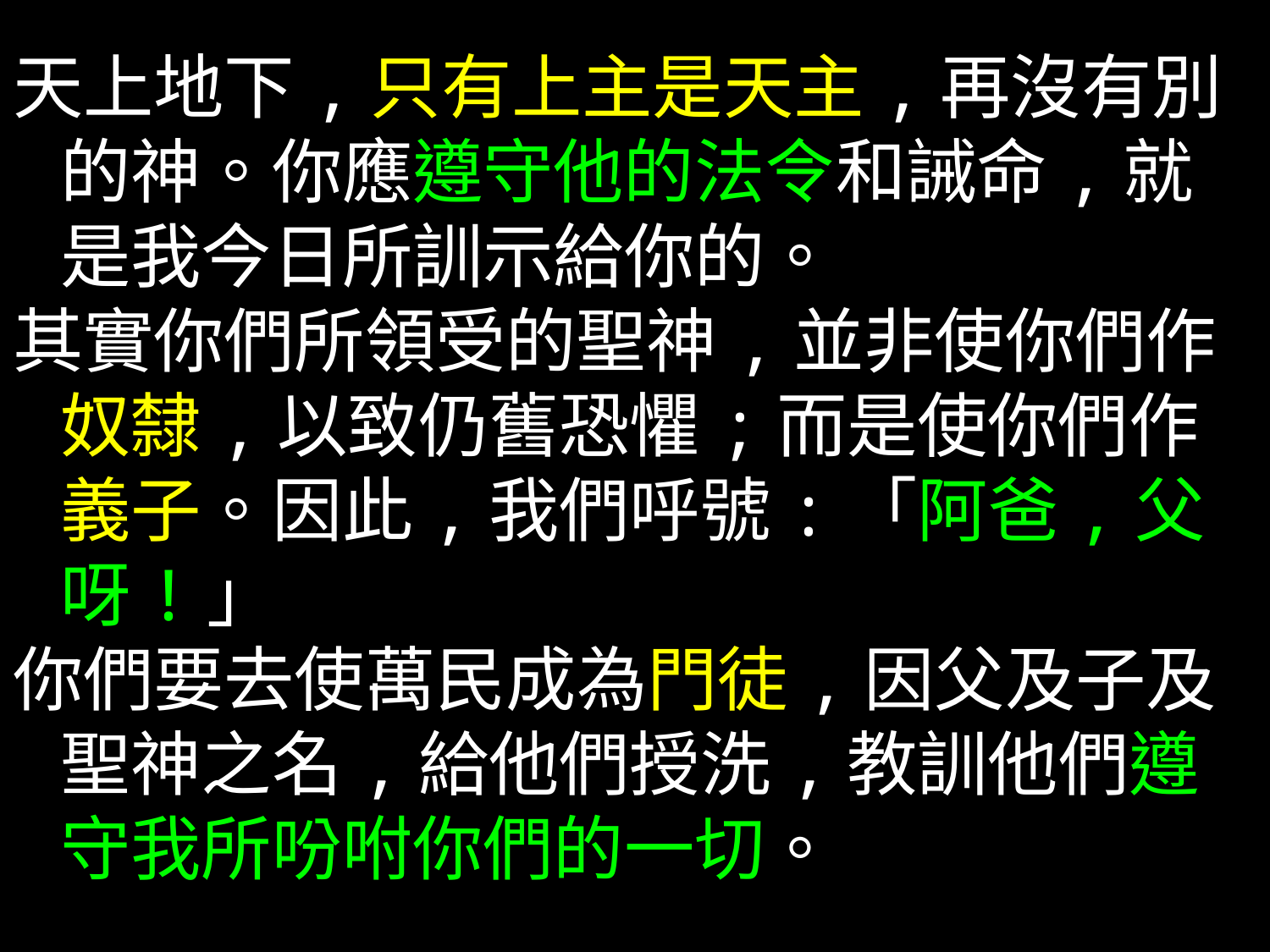

天上地下,只有上主是天主,再沒有別的神。你應遵守他的法令和誡命,就是我今日所訓示給你的。
其實你們所領受的聖神,並非使你們作奴隸,以致仍舊恐懼;而是使你們作義子。因此,我們呼號:「阿爸,父呀!」
你們要去使萬民成為門徒,因父及子及聖神之名,給他們授洗,教訓他們遵守我所吩咐你們的一切。